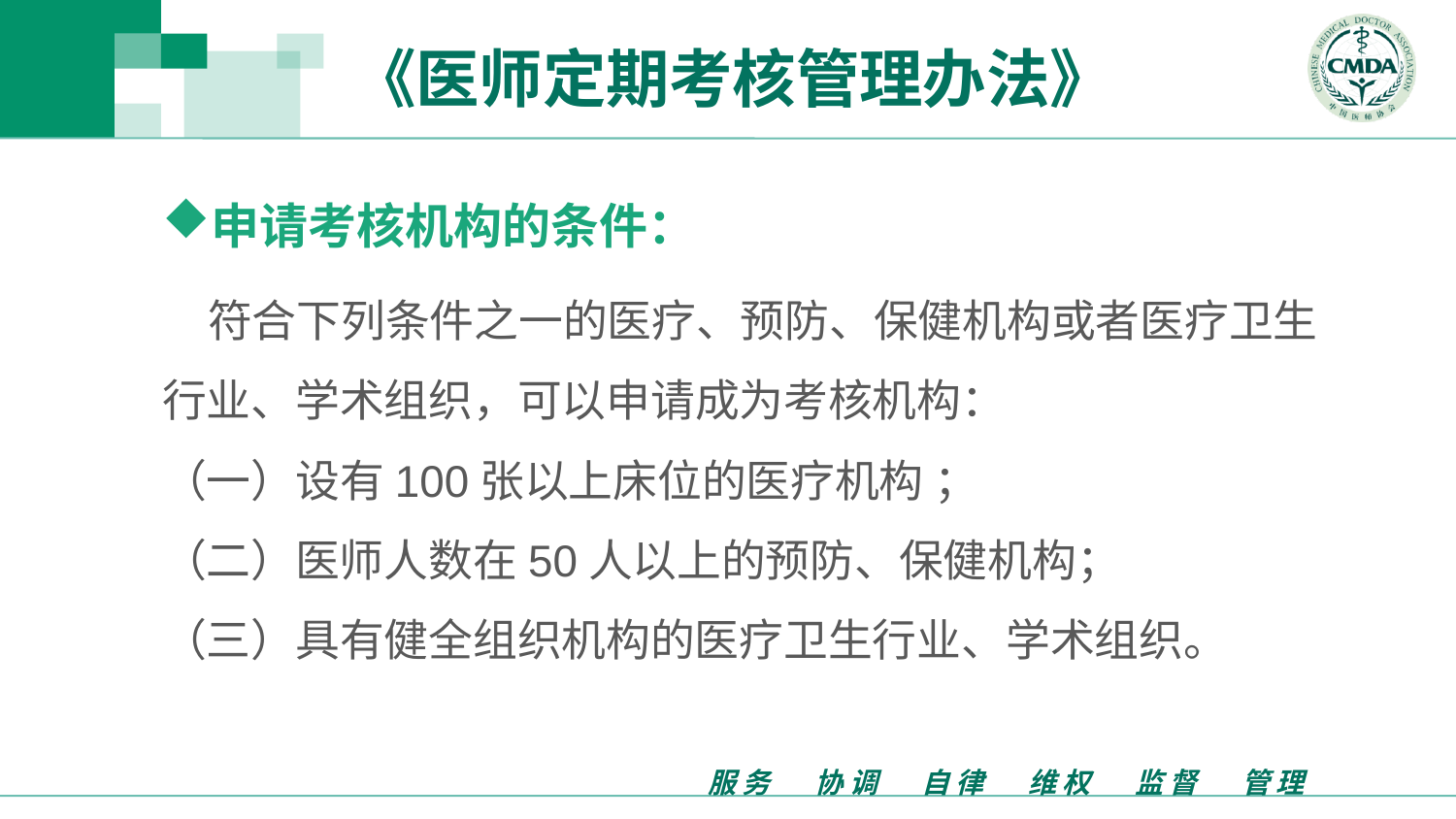

《医师定期考核管理办法》
申请考核机构的条件：
    符合下列条件之一的医疗、预防、保健机构或者医疗卫生行业、学术组织，可以申请成为考核机构：
（一）设有100张以上床位的医疗机构 ；
（二）医师人数在50人以上的预防、保健机构；
（三）具有健全组织机构的医疗卫生行业、学术组织。